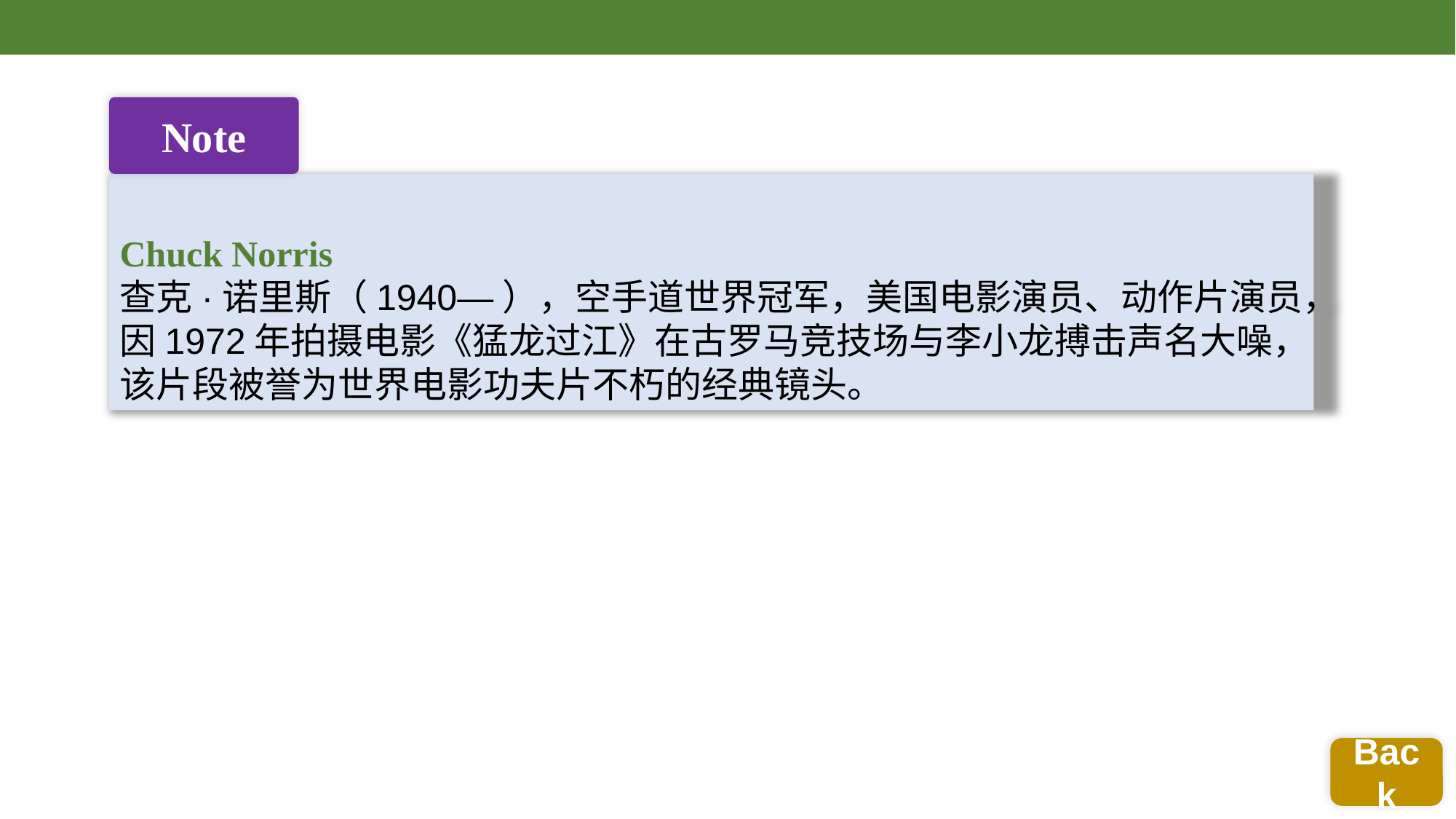

Note

Chuck Norris
查克·诺里斯（1940—），空手道世界冠军，美国电影演员、动作片演员，因1972年拍摄电影《猛龙过江》在古罗马竞技场与李小龙搏击声名大噪，该片段被誉为世界电影功夫片不朽的经典镜头。
Back